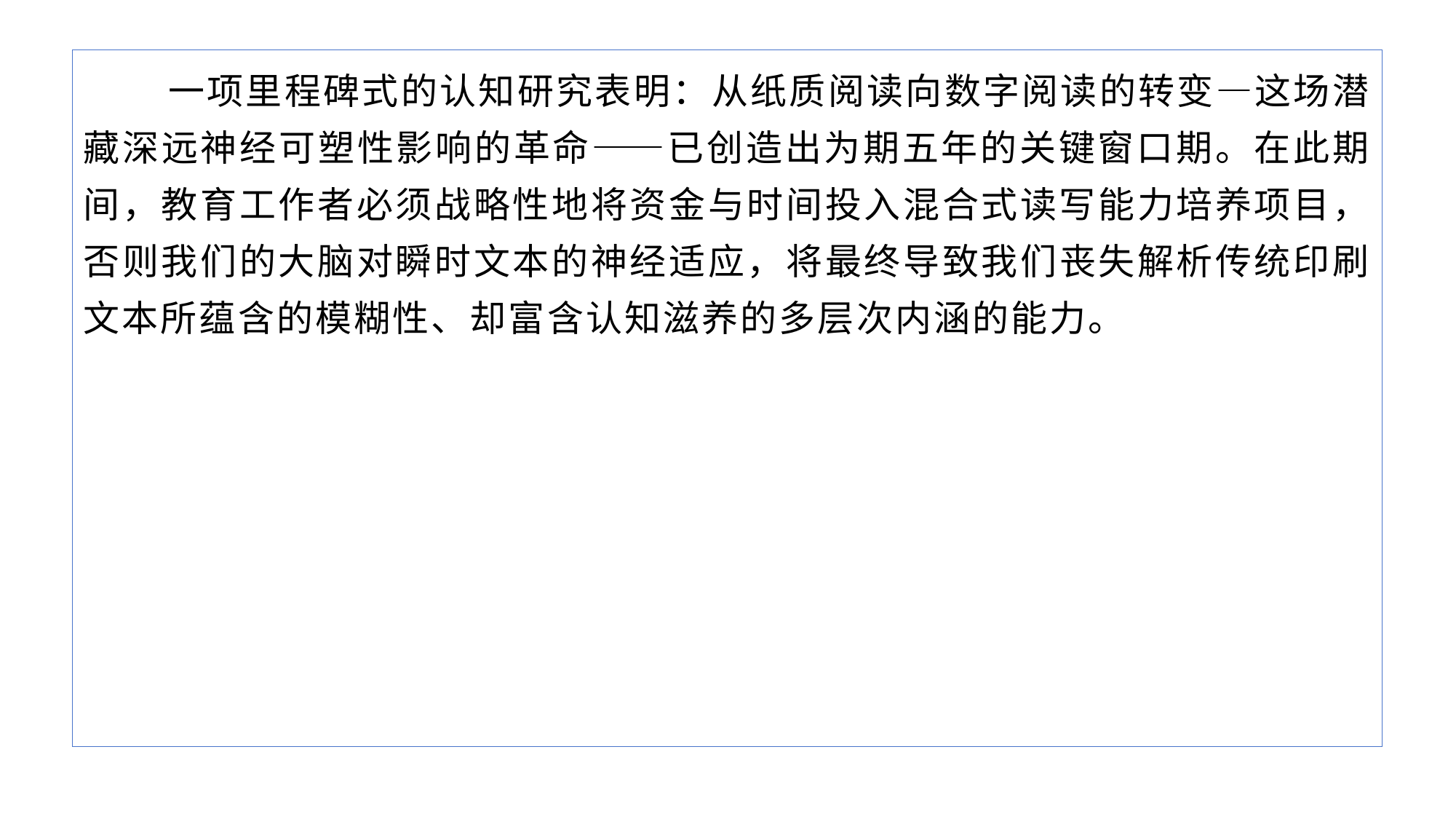

一项里程碑式的认知研究表明：从纸质阅读向数字阅读的转变—这场潜藏深远神经可塑性影响的革命——已创造出为期五年的关键窗口期。在此期间，教育工作者必须战略性地将资金与时间投入混合式读写能力培养项目，否则我们的大脑对瞬时文本的神经适应，将最终导致我们丧失解析传统印刷文本所蕴含的模糊性、却富含认知滋养的多层次内涵的能力。